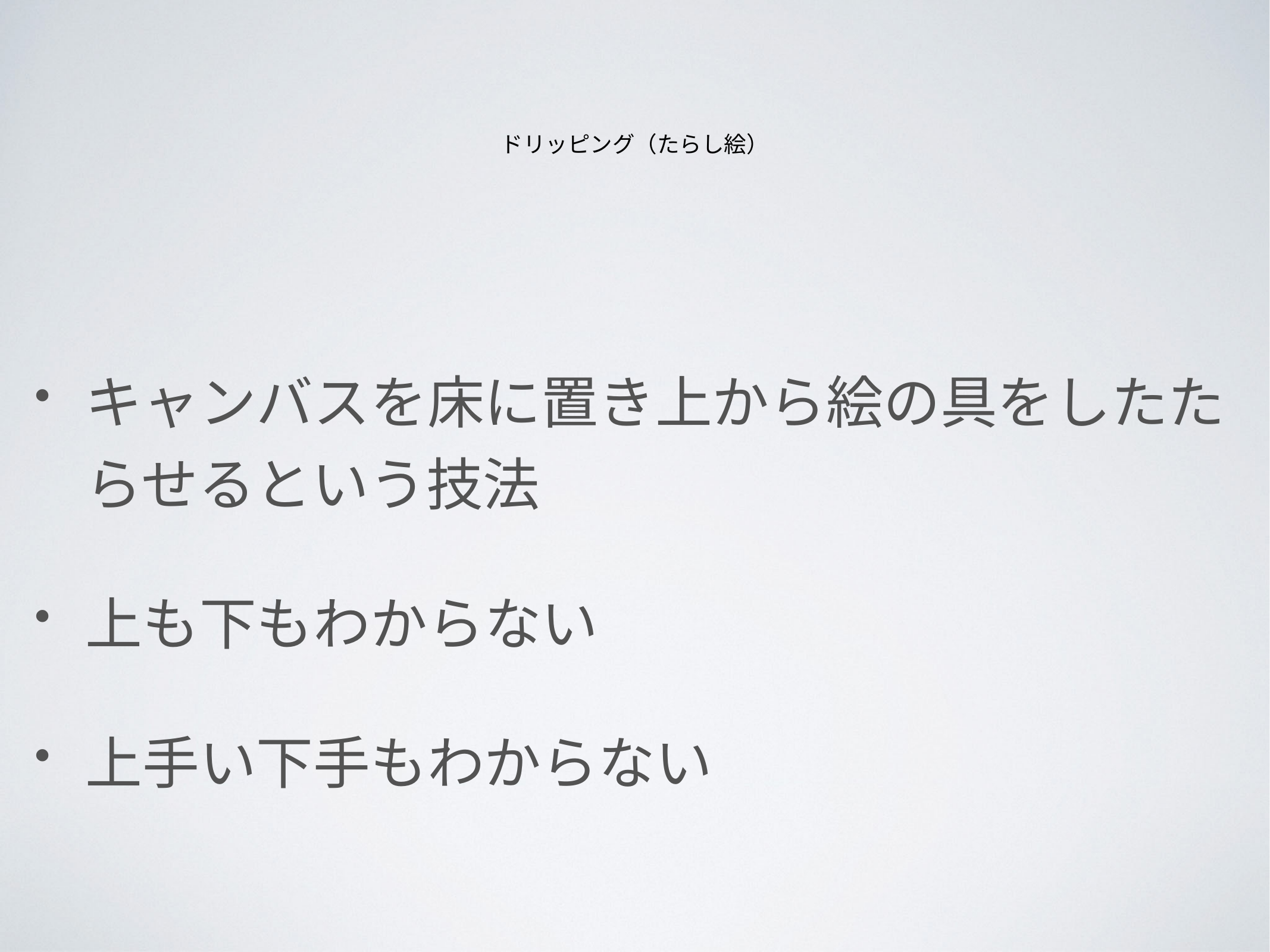

# ドリッピング（たらし絵）
キャンバスを床に置き上から絵の具をしたたらせるという技法
上も下もわからない
上手い下手もわからない